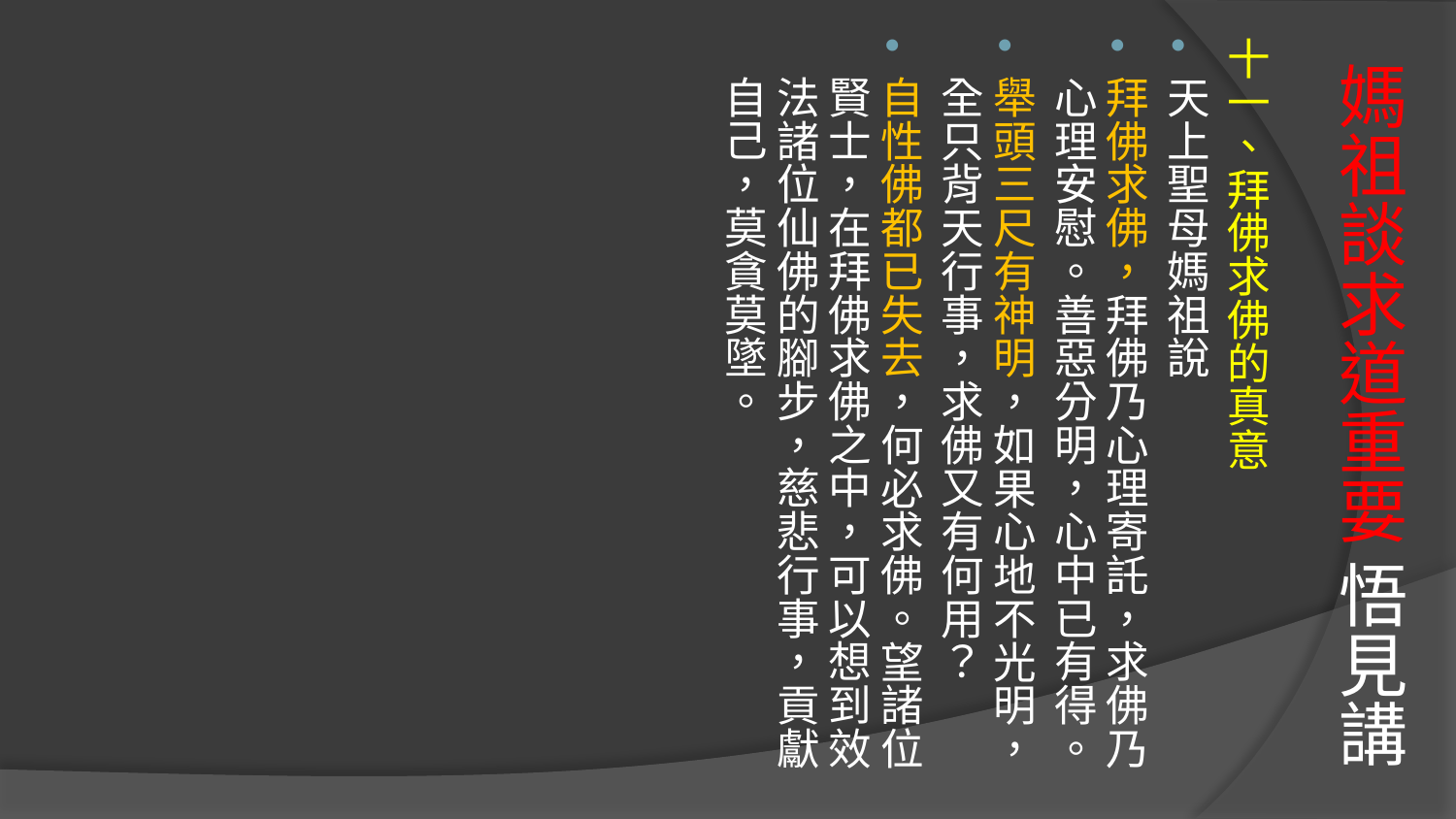

十一、拜佛求佛的真意
天上聖母媽祖說
拜佛求佛，拜佛乃心理寄託，求佛乃心理安慰。善惡分明，心中已有得。
舉頭三尺有神明，如果心地不光明，全只背天行事，求佛又有何用？
自性佛都已失去，何必求佛。望諸位賢士，在拜佛求佛之中，可以想到效法諸位仙佛的腳步，慈悲行事，貢獻自己，莫貪莫墜。

# 媽祖談求道重要 悟見講